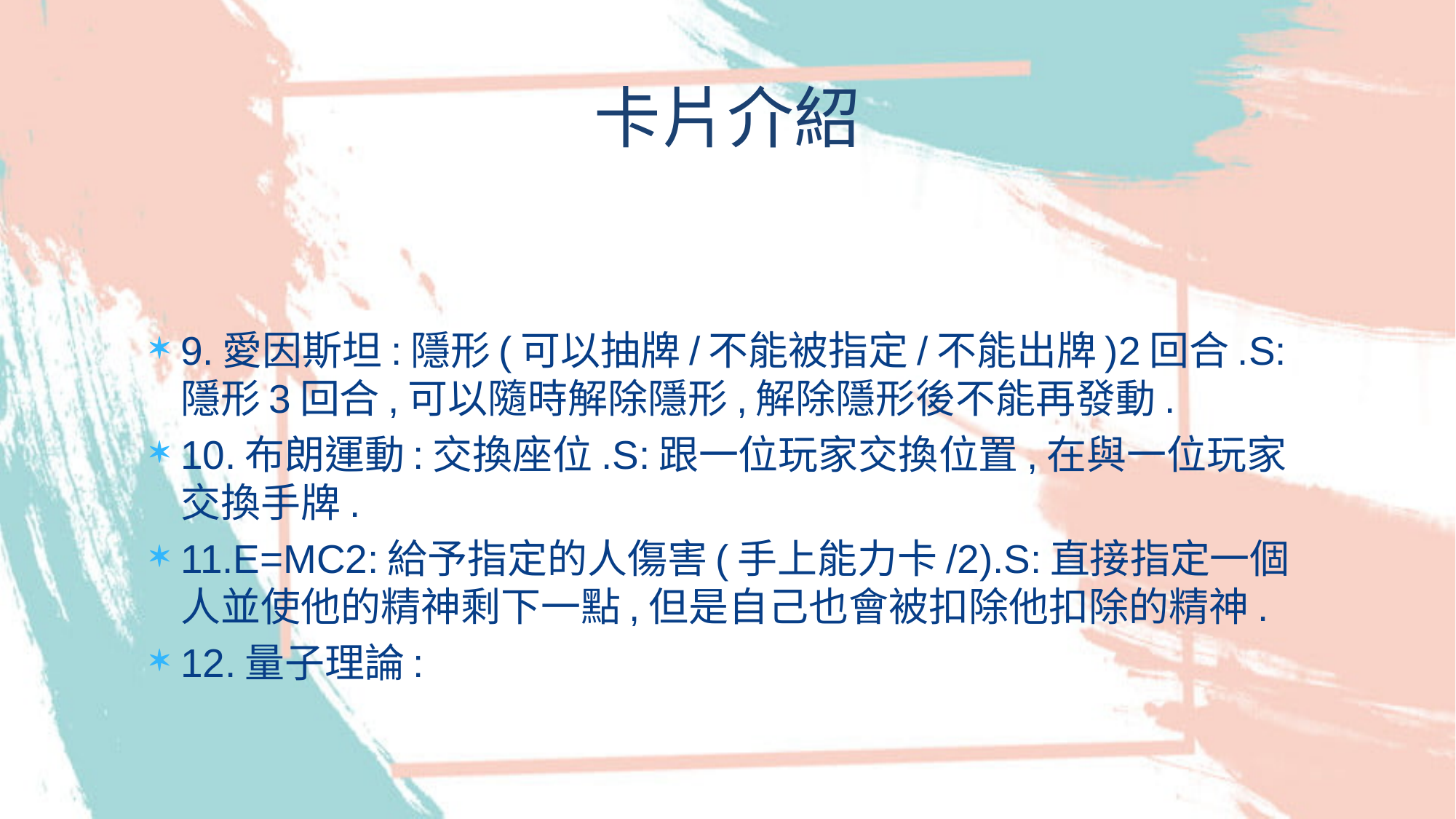

# 卡片介紹
9.愛因斯坦:隱形(可以抽牌/不能被指定/不能出牌)2回合.S:隱形3回合,可以隨時解除隱形,解除隱形後不能再發動.
10.布朗運動:交換座位.S:跟一位玩家交換位置,在與一位玩家交換手牌.
11.E=MC2:給予指定的人傷害(手上能力卡/2).S:直接指定一個人並使他的精神剩下一點,但是自己也會被扣除他扣除的精神.
12.量子理論: